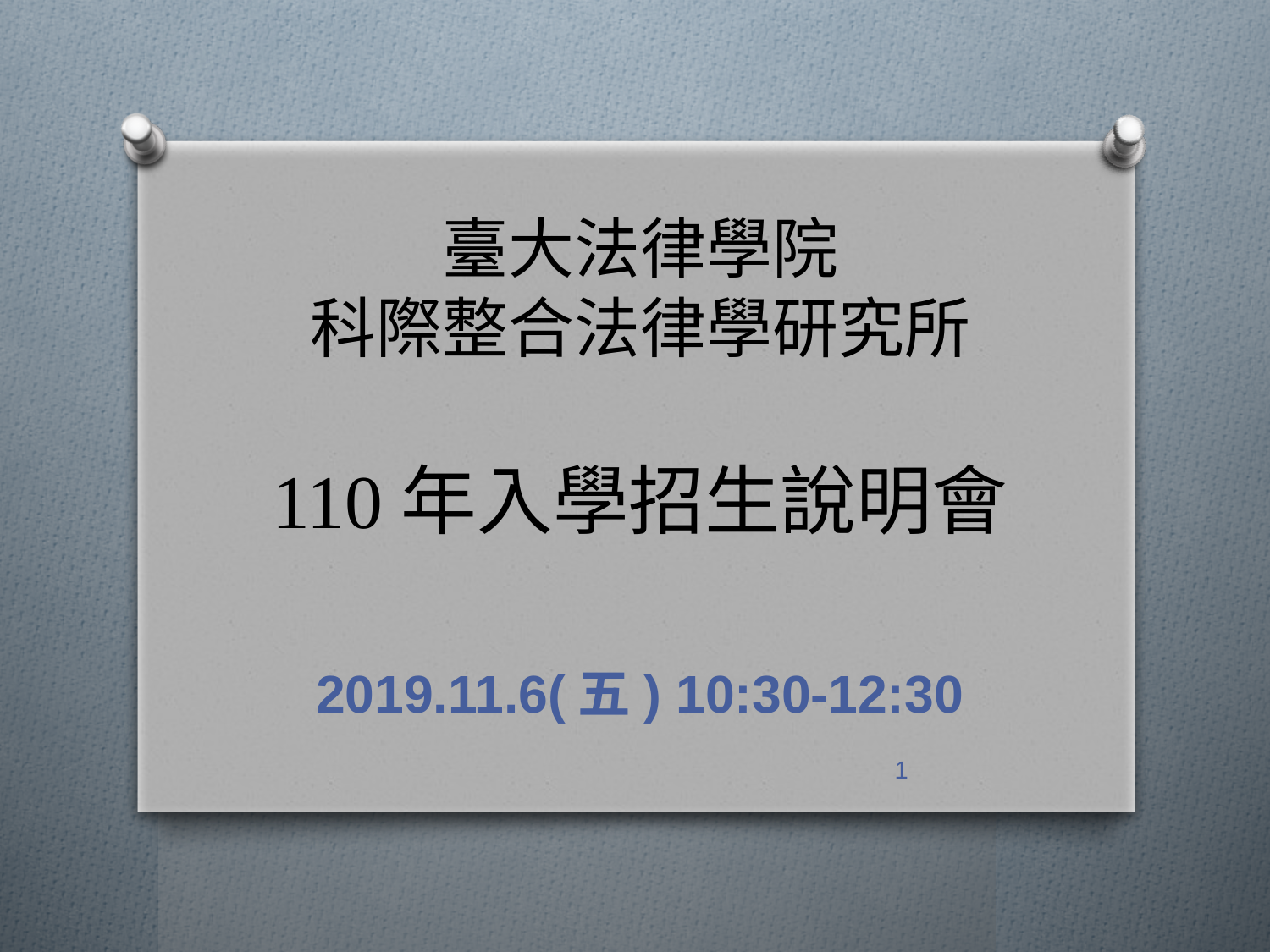

# 臺大法律學院 科際整合法律學研究所
110年入學招生說明會

2019.11.6(五) 10:30-12:30
1